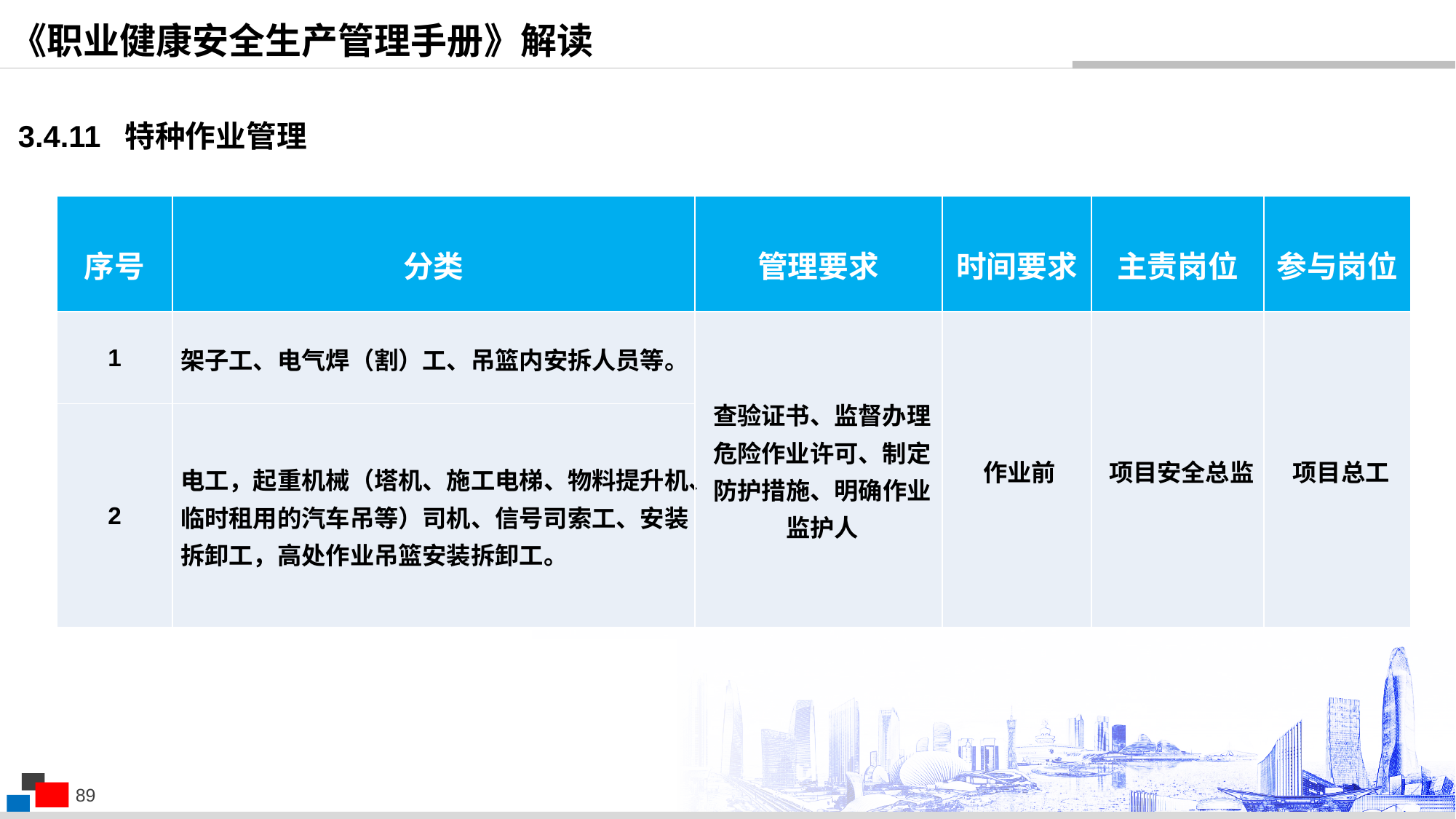

《职业健康安全生产管理手册》解读
3.4.11  特种作业管理
| 序号 | 分类 | 管理要求 | 时间要求 | 主责岗位 | 参与岗位 |
| --- | --- | --- | --- | --- | --- |
| 1 | 架子工、电气焊（割）工、吊篮内安拆人员等。 | 查验证书、监督办理危险作业许可、制定防护措施、明确作业监护人 | 作业前 | 项目安全总监 | 项目总工 |
| 2 | 电工，起重机械（塔机、施工电梯、物料提升机、临时租用的汽车吊等）司机、信号司索工、安装拆卸工，高处作业吊篮安装拆卸工。 |  |  |  |  |